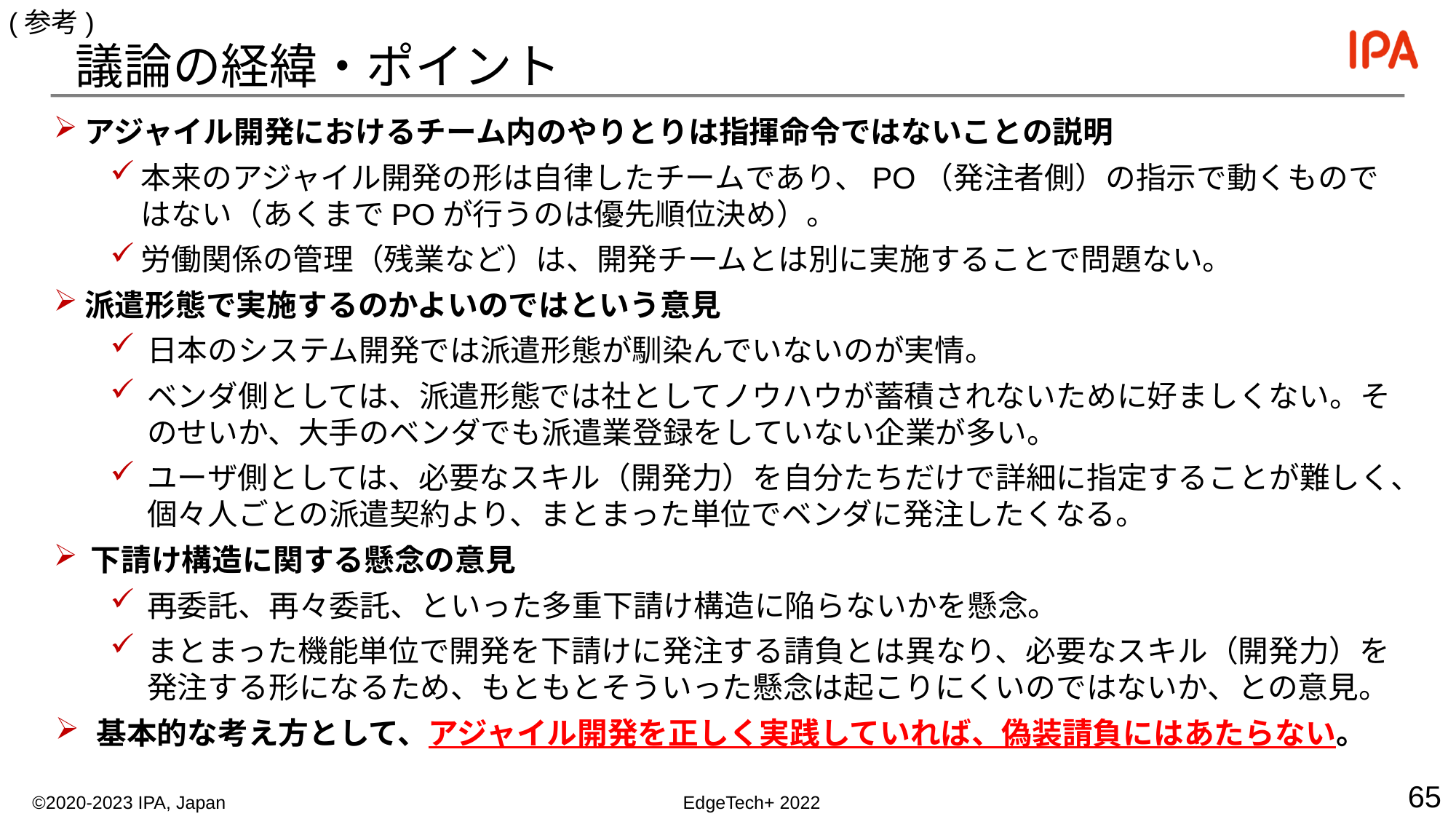

(参考)
# 議論の経緯・ポイント
アジャイル開発におけるチーム内のやりとりは指揮命令ではないことの説明
本来のアジャイル開発の形は自律したチームであり、PO（発注者側）の指示で動くものではない（あくまでPOが行うのは優先順位決め）。
労働関係の管理（残業など）は、開発チームとは別に実施することで問題ない。
派遣形態で実施するのかよいのではという意見
日本のシステム開発では派遣形態が馴染んでいないのが実情。
ベンダ側としては、派遣形態では社としてノウハウが蓄積されないために好ましくない。そのせいか、大手のベンダでも派遣業登録をしていない企業が多い。
ユーザ側としては、必要なスキル（開発力）を自分たちだけで詳細に指定することが難しく、個々人ごとの派遣契約より、まとまった単位でベンダに発注したくなる。
下請け構造に関する懸念の意見
再委託、再々委託、といった多重下請け構造に陥らないかを懸念。
まとまった機能単位で開発を下請けに発注する請負とは異なり、必要なスキル（開発力）を発注する形になるため、もともとそういった懸念は起こりにくいのではないか、との意見。
基本的な考え方として、アジャイル開発を正しく実践していれば、偽装請負にはあたらない。

©2020-2023 IPA, Japan
EdgeTech+ 2022